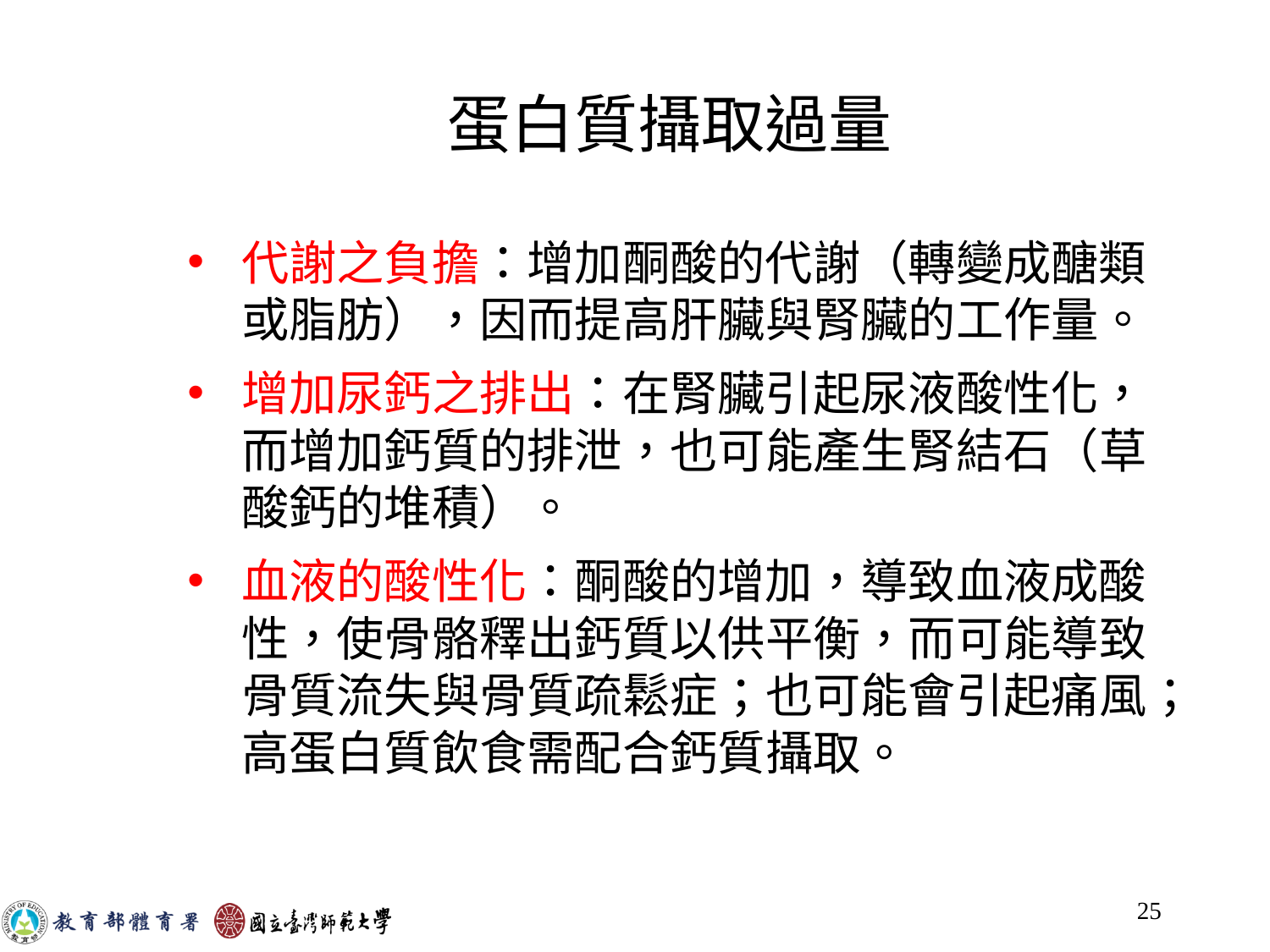

# 蛋白質攝取過量
代謝之負擔：增加酮酸的代謝（轉變成醣類或脂肪），因而提高肝臟與腎臟的工作量。
增加尿鈣之排出：在腎臟引起尿液酸性化，而增加鈣質的排泄，也可能產生腎結石（草酸鈣的堆積）。
血液的酸性化：酮酸的增加，導致血液成酸性，使骨骼釋出鈣質以供平衡，而可能導致骨質流失與骨質疏鬆症；也可能會引起痛風；高蛋白質飲食需配合鈣質攝取。
25